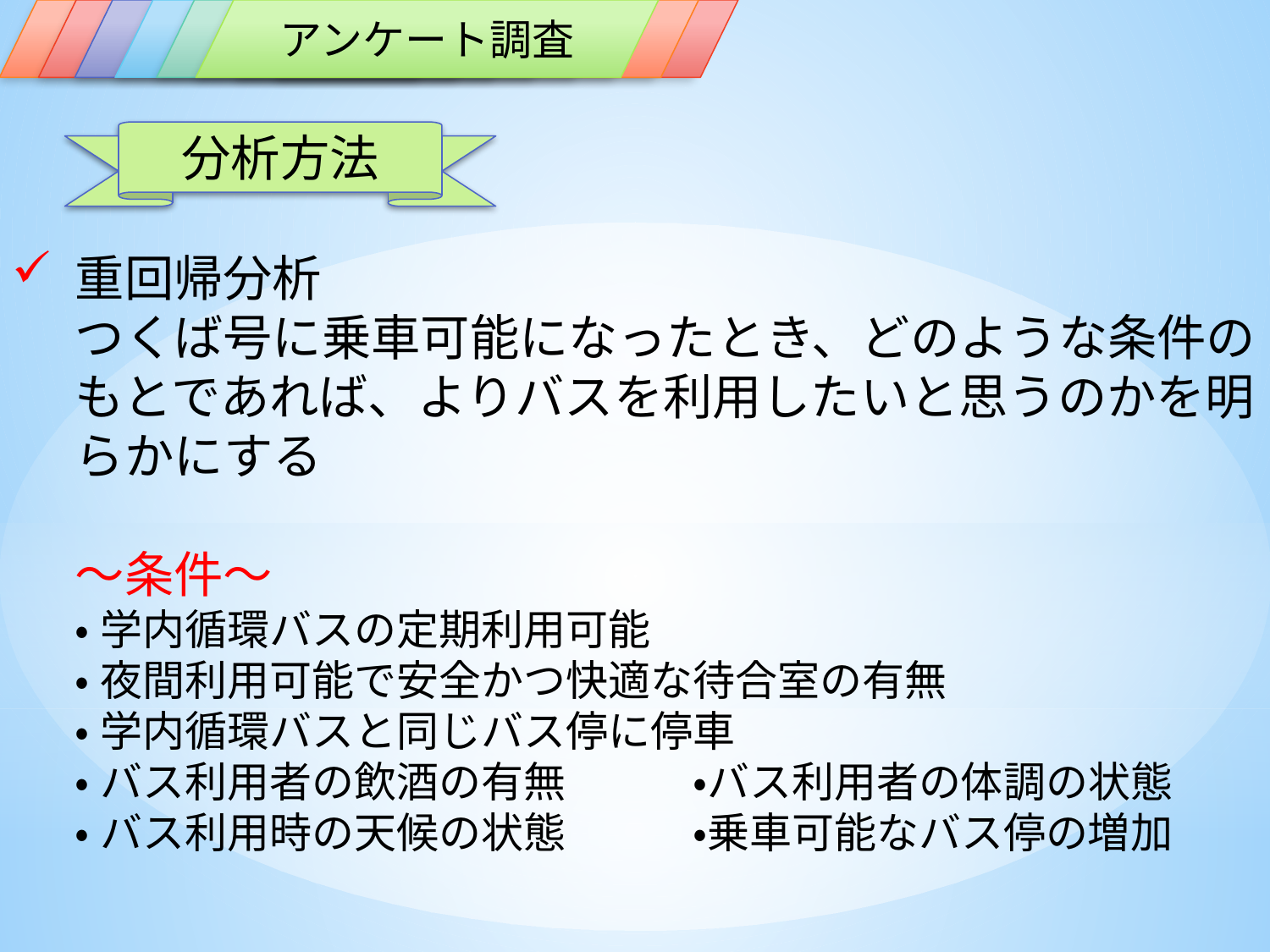

背景
問題提起
目標
現状
現地調査
アンケート調査
予備調査
参考文献
分析方法
重回帰分析
つくば号に乗車可能になったとき、どのような条件のもとであれば、よりバスを利用したいと思うのかを明らかにする

〜条件〜
•学内循環バスの定期利用可能
•夜間利用可能で安全かつ快適な待合室の有無
•学内循環バスと同じバス停に停車
•バス利用者の飲酒の有無　　　•バス利用者の体調の状態
•バス利用時の天候の状態　　　•乗車可能なバス停の増加